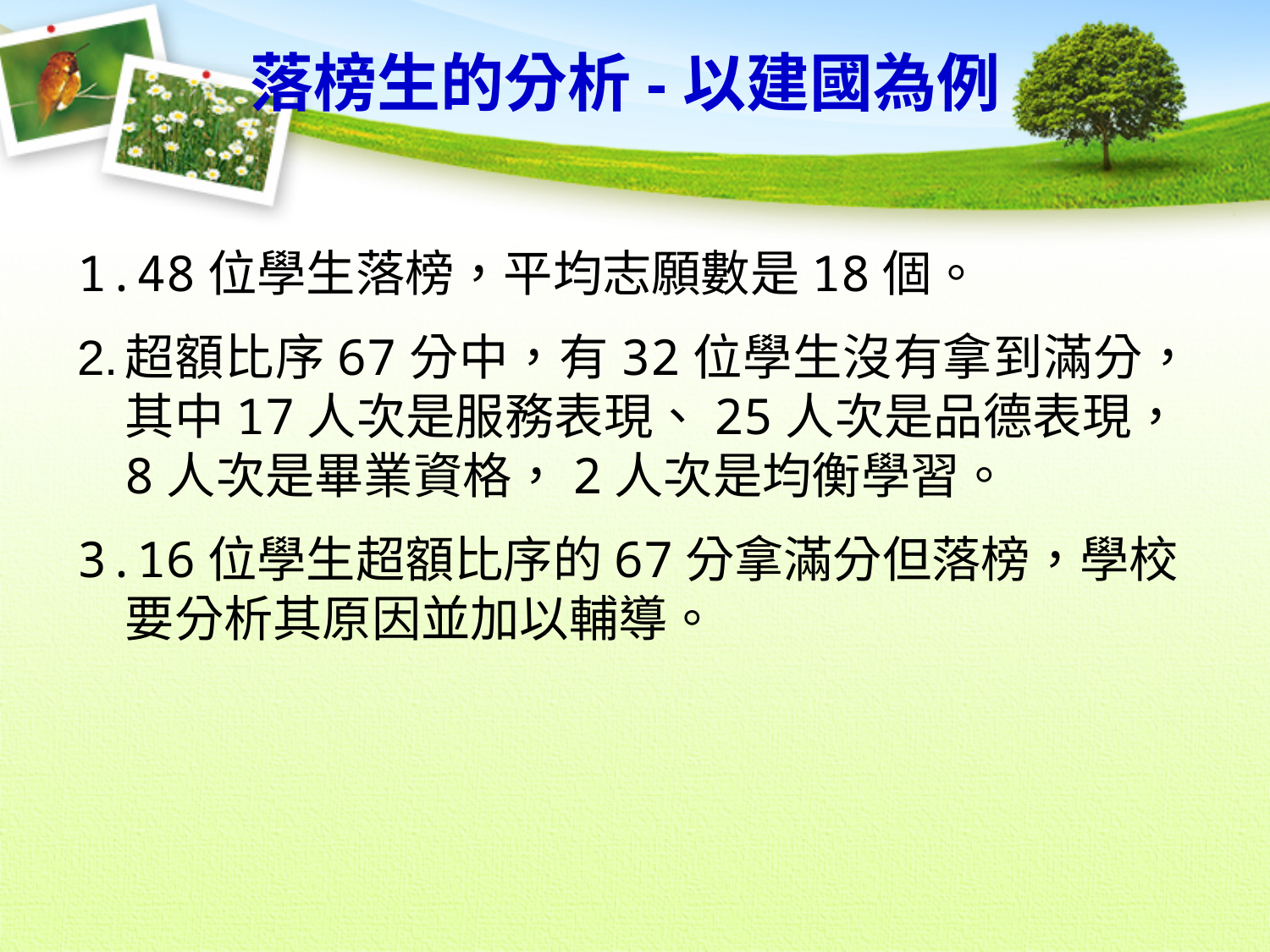

落榜生的分析-以建國為例
48位學生落榜，平均志願數是18個。
超額比序67分中，有32位學生沒有拿到滿分，其中17人次是服務表現、25人次是品德表現，8人次是畢業資格，2人次是均衡學習。
16位學生超額比序的67分拿滿分但落榜，學校要分析其原因並加以輔導。